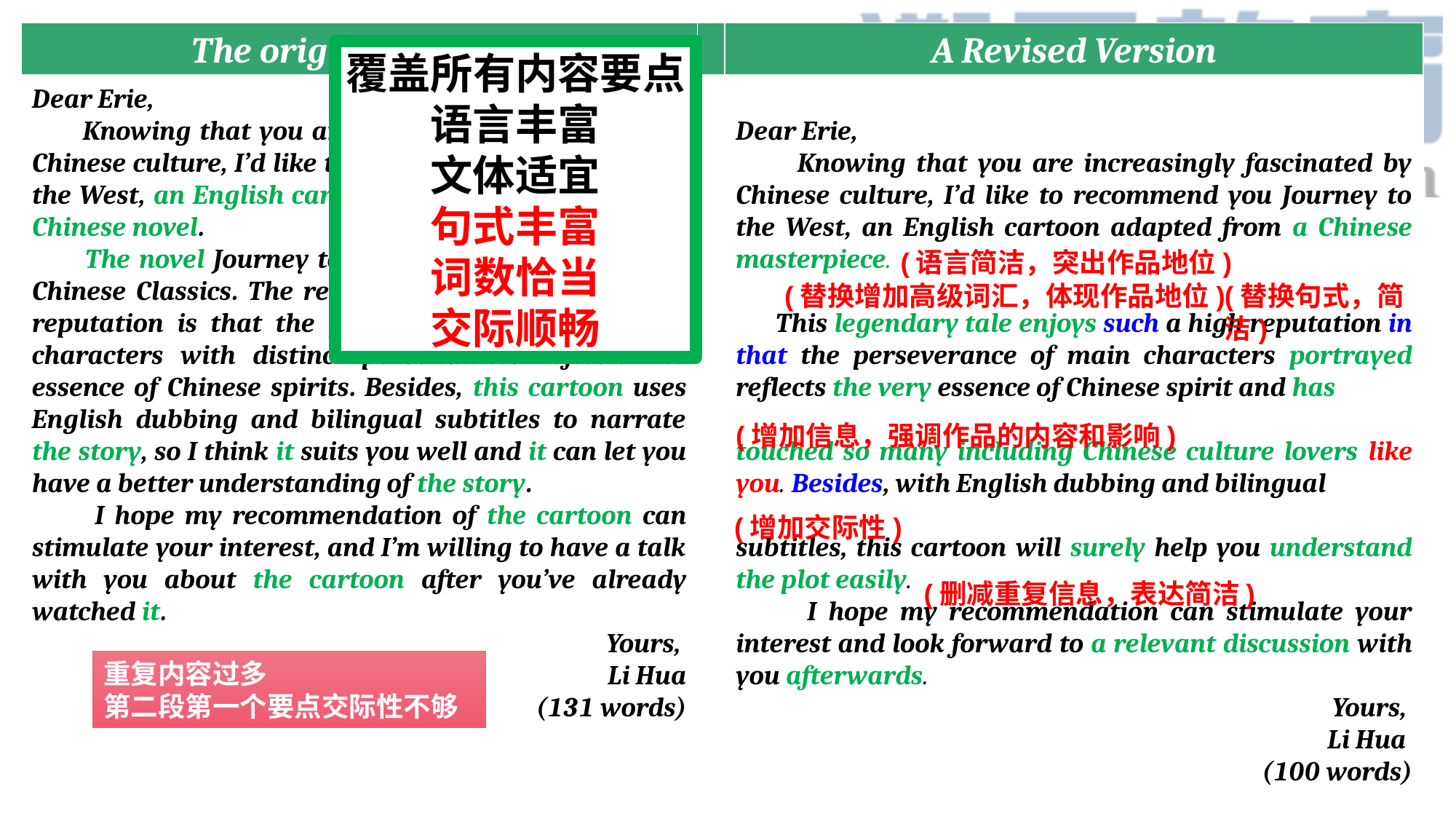

| The original version |  | A Revised Version |
| --- | --- | --- |
| Dear Erie, Knowing that you are increasingly fascinated by Chinese culture, I’d like to recommend you Journey to the West, an English cartoon adapted from a famous Chinese novel. The novel Journey to the West is one of the Four Chinese Classics. The reason why it has such a high reputation is that the perseverance of those main characters with distinct personalities reflects the essence of Chinese spirits. Besides, this cartoon uses English dubbing and bilingual subtitles to narrate the story, so I think it suits you well and it can let you have a better understanding of the story. I hope my recommendation of the cartoon can stimulate your interest, and I’m willing to have a talk with you about the cartoon after you’ve already watched it. Yours, Li Hua (131 words) |  | Dear Erie, Knowing that you are increasingly fascinated by Chinese culture, I’d like to recommend you Journey to the West, an English cartoon adapted from a Chinese masterpiece. This legendary tale enjoys such a high reputation in that the perseverance of main characters portrayed reflects the very essence of Chinese spirit and has touched so many including Chinese culture lovers like you. Besides, with English dubbing and bilingual subtitles, this cartoon will surely help you understand the plot easily. I hope my recommendation can stimulate your interest and look forward to a relevant discussion with you afterwards. Yours, Li Hua (100 words) |
覆盖所有内容要点
语言丰富
文体适宜
句式丰富
词数恰当
交际顺畅
(语言简洁，突出作品地位)
(替换增加高级词汇，体现作品地位)
(替换句式，简洁)
(增加信息，强调作品的内容和影响)
(增加交际性)
(删减重复信息，表达简洁)
重复内容过多
第二段第一个要点交际性不够